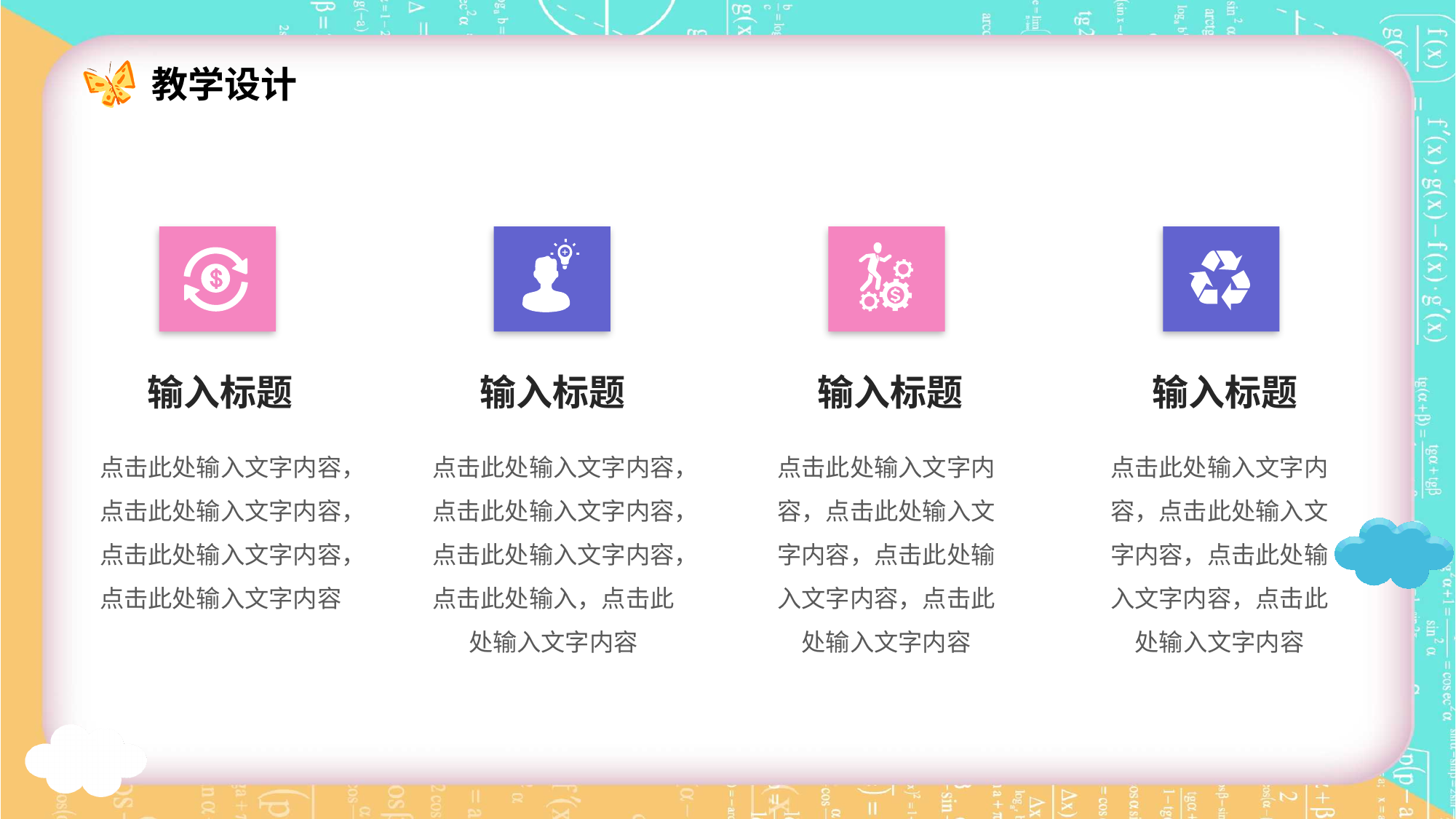

输入标题
输入标题
输入标题
输入标题
点击此处输入文字内容，点击此处输入文字内容，点击此处输入文字内容，点击此处输入文字内容

点击此处输入文字内容，点击此处输入文字内容，点击此处输入文字内容，点击此处输入，点击此处输入文字内容

点击此处输入文字内容，点击此处输入文字内容，点击此处输入文字内容，点击此处输入文字内容

点击此处输入文字内容，点击此处输入文字内容，点击此处输入文字内容，点击此处输入文字内容